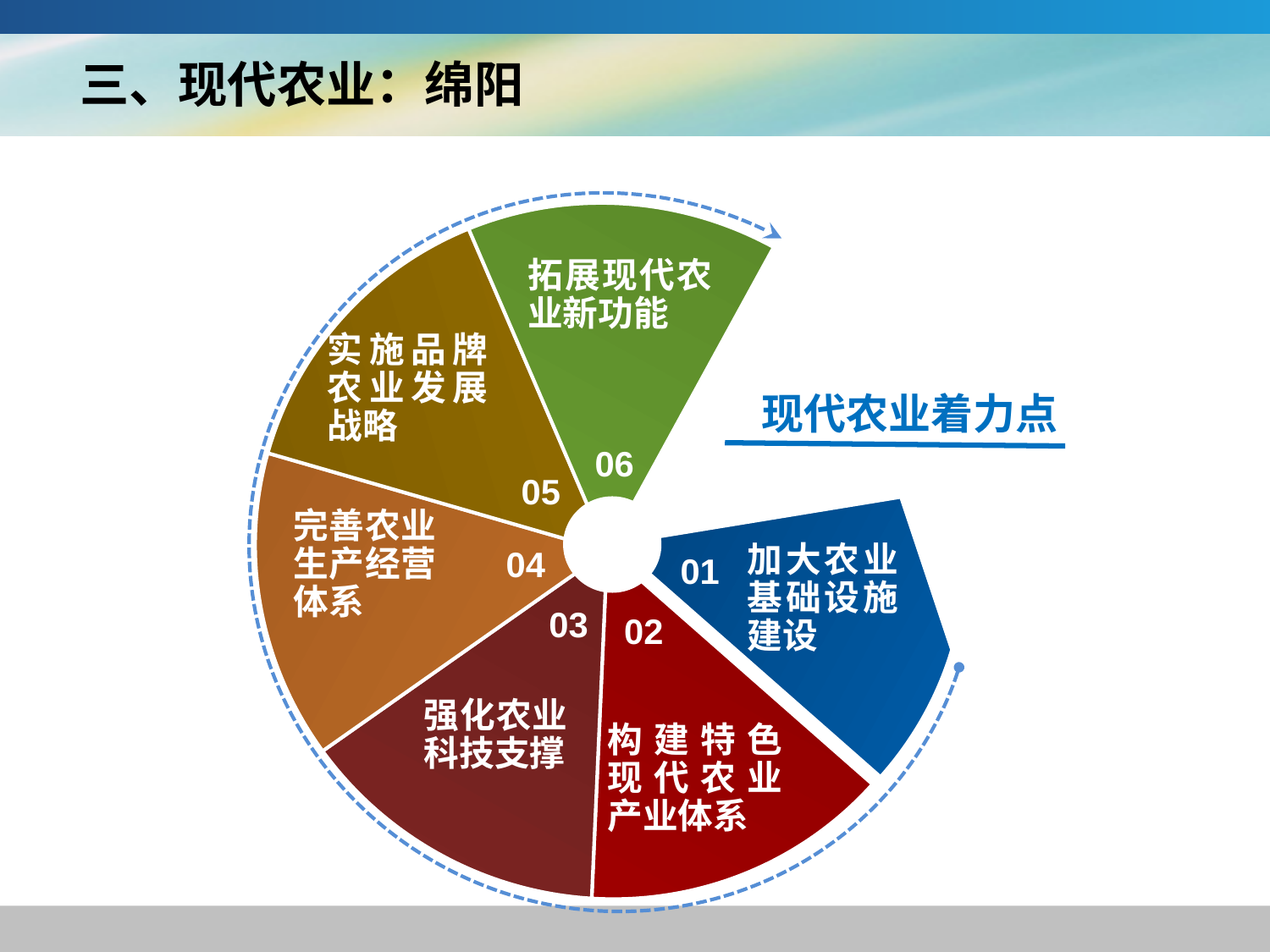

三、现代农业：绵阳

拓展现代农业新功能
实施品牌农业发展战略
现代农业着力点
06
05

完善农业生产经营体系
04
01
加大农业基础设施建设
03
02
强化农业科技支撑
构建特色现代农业产业体系